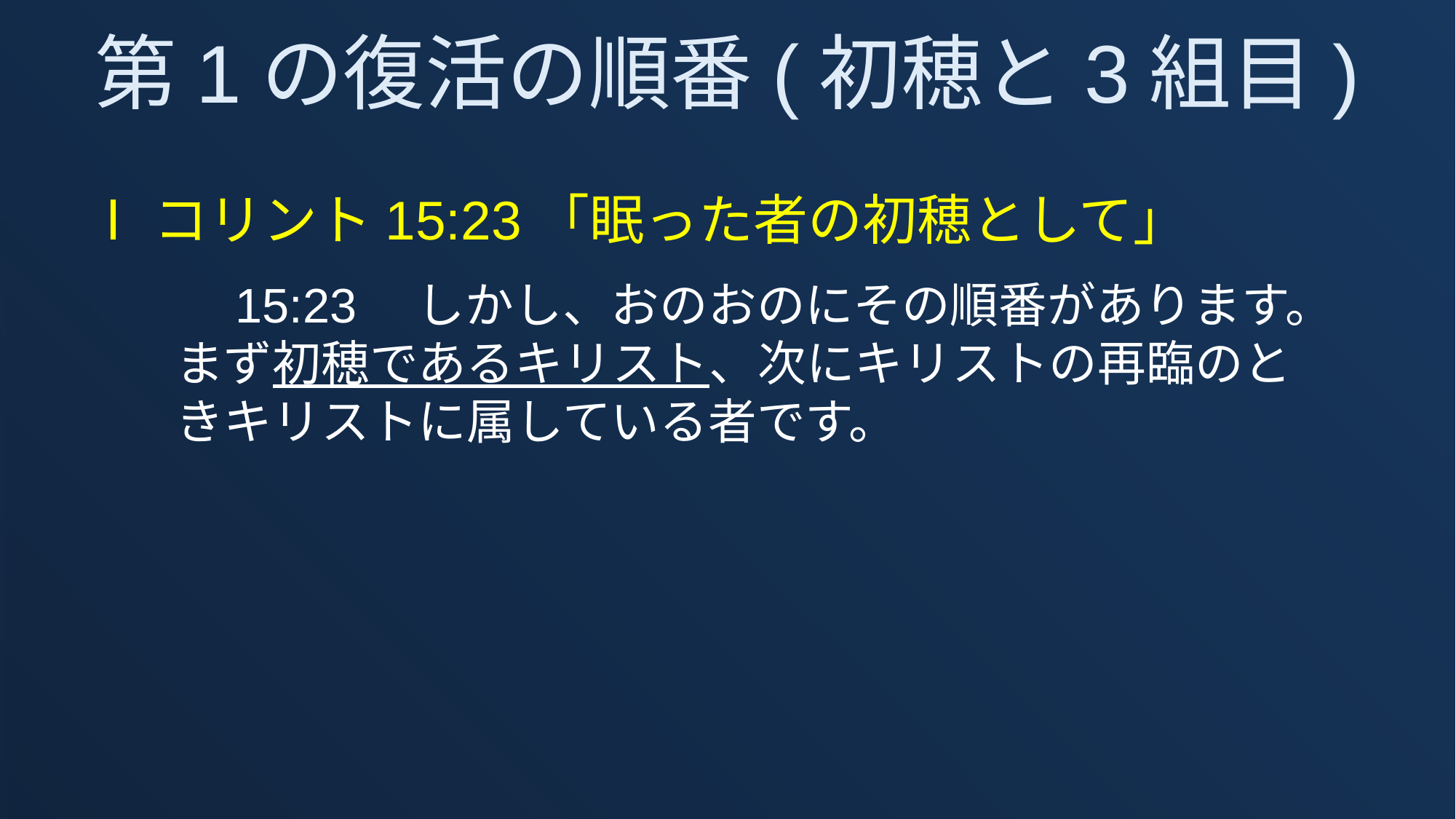

第1の復活の順番(初穂と3組目)
Ⅰコリント15:23「眠った者の初穂として」
　15:23　しかし、おのおのにその順番があります。まず初穂であるキリスト、次にキリストの再臨のときキリストに属している者です。